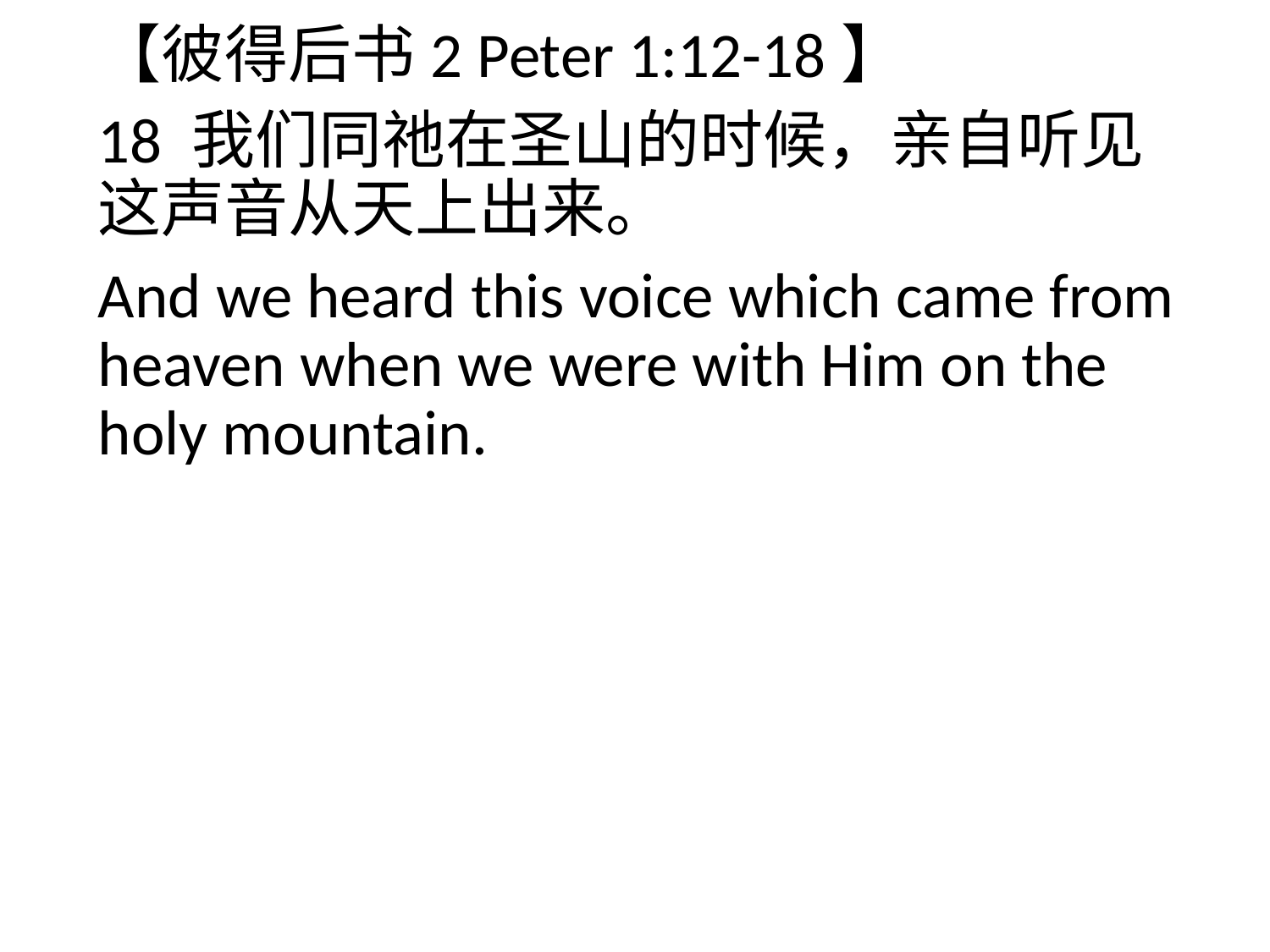

【彼得后书2 Peter 1:12-18】
18 我们同祂在圣山的时候，亲自听见这声音从天上出来。
And we heard this voice which came from heaven when we were with Him on the holy mountain.